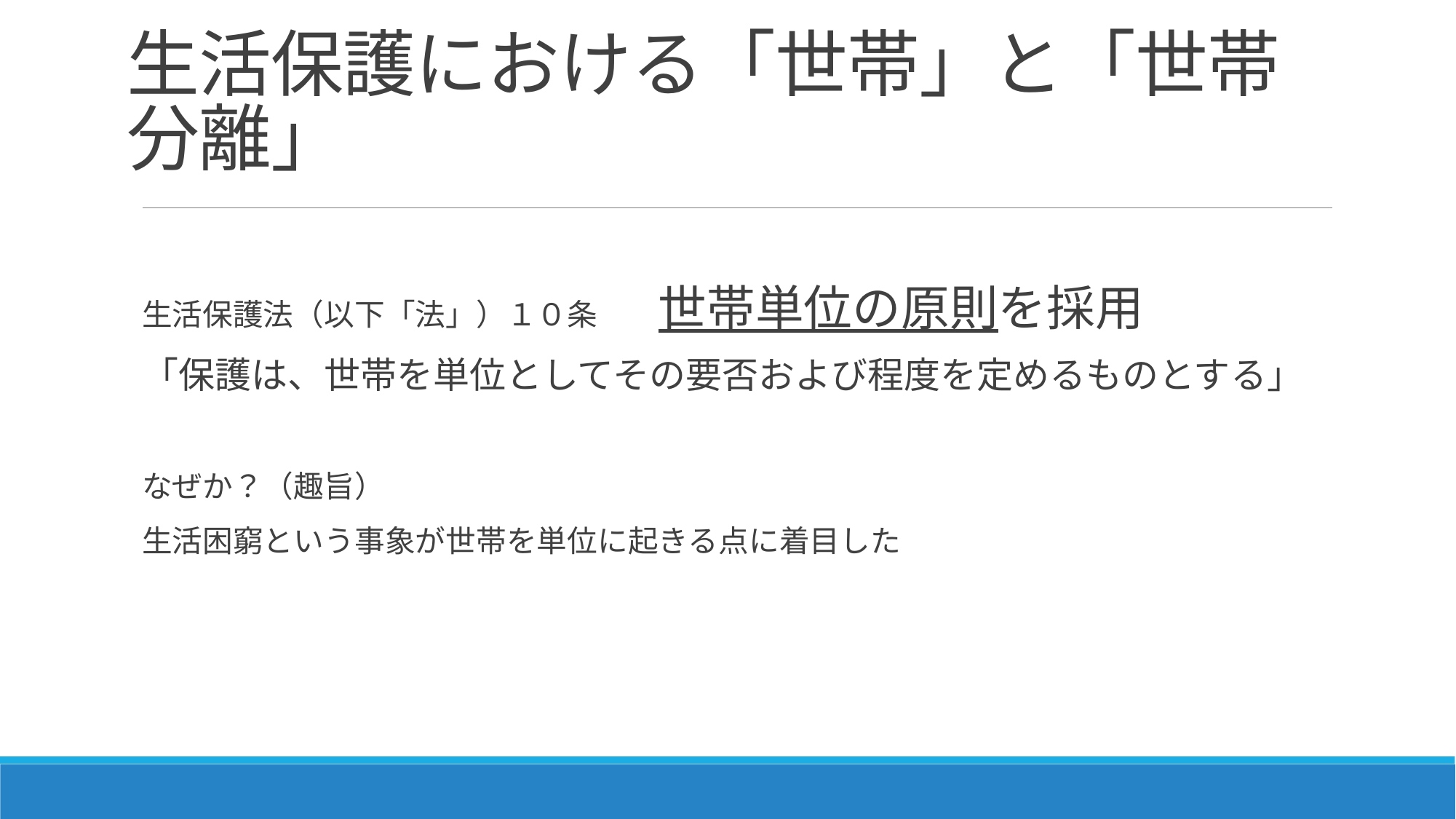

# 生活保護における「世帯」と「世帯分離」

生活保護法（以下「法」）１０条　　世帯単位の原則を採用
「保護は、世帯を単位としてその要否および程度を定めるものとする」

なぜか？（趣旨）
生活困窮という事象が世帯を単位に起きる点に着目した